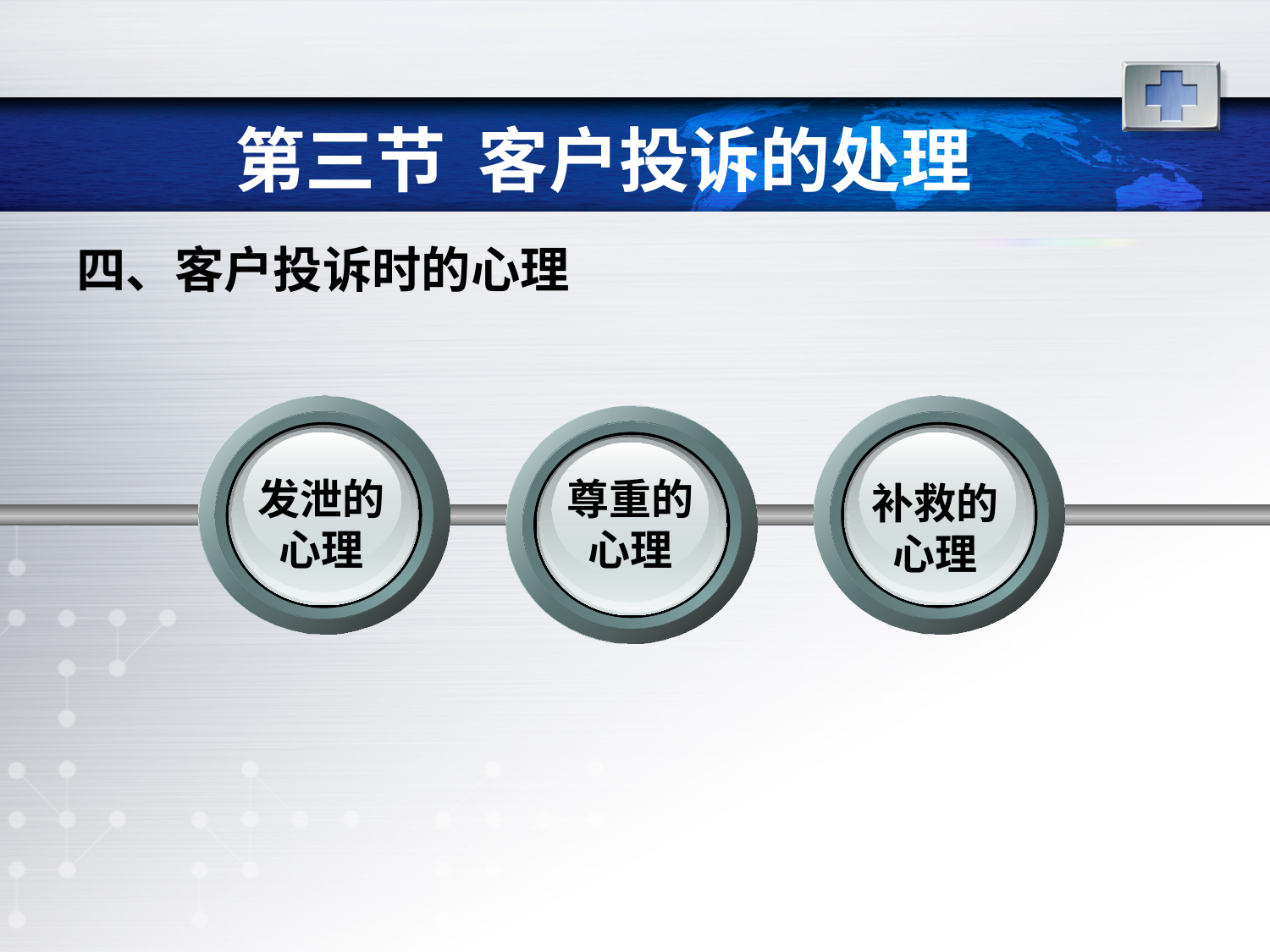

# 第三节  客户投诉的处理
四、客户投诉时的心理

发泄的心理
尊重的心理
补救的心理